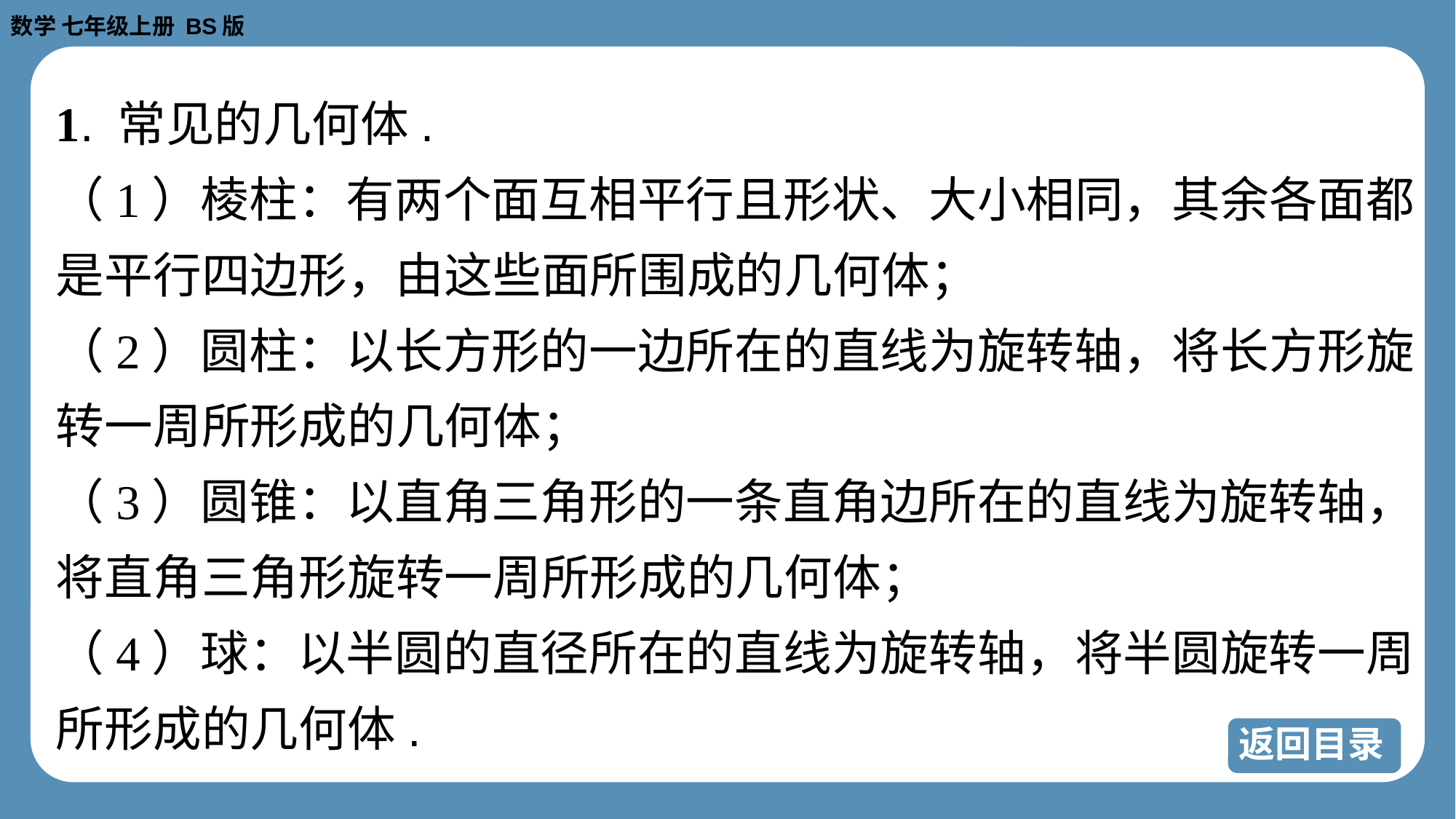

1. 常见的几何体.
（1）棱柱：有两个面互相平行且形状、大小相同，其余各面都
是平行四边形，由这些面所围成的几何体；
（2）圆柱：以长方形的一边所在的直线为旋转轴，将长方形旋
转一周所形成的几何体；
（3）圆锥：以直角三角形的一条直角边所在的直线为旋转轴，
将直角三角形旋转一周所形成的几何体；
（4）球：以半圆的直径所在的直线为旋转轴，将半圆旋转一周
所形成的几何体.